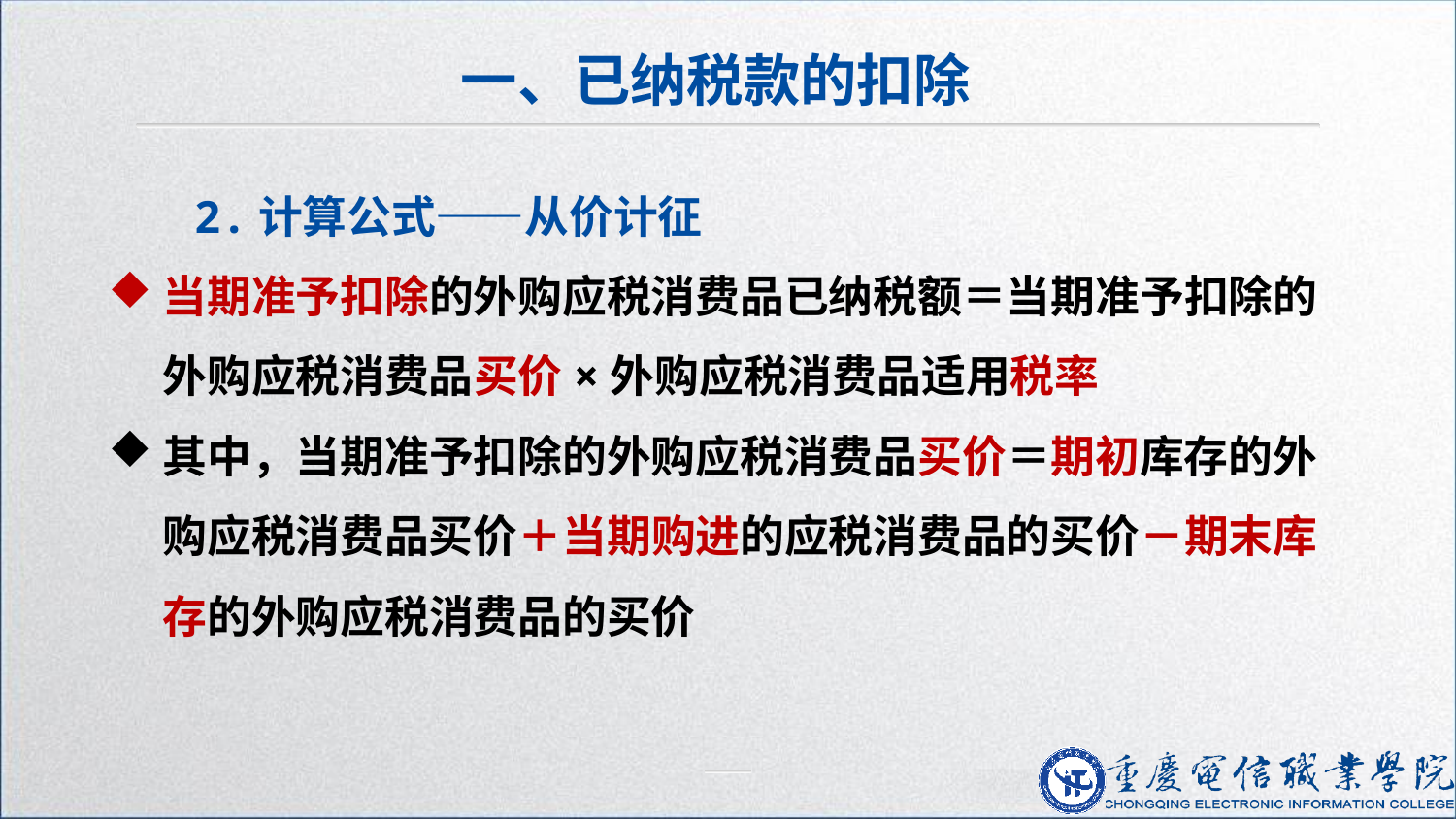

一、已纳税款的扣除
2.计算公式——从价计征
当期准予扣除的外购应税消费品已纳税额＝当期准予扣除的外购应税消费品买价×外购应税消费品适用税率
其中，当期准予扣除的外购应税消费品买价＝期初库存的外购应税消费品买价＋当期购进的应税消费品的买价－期末库存的外购应税消费品的买价